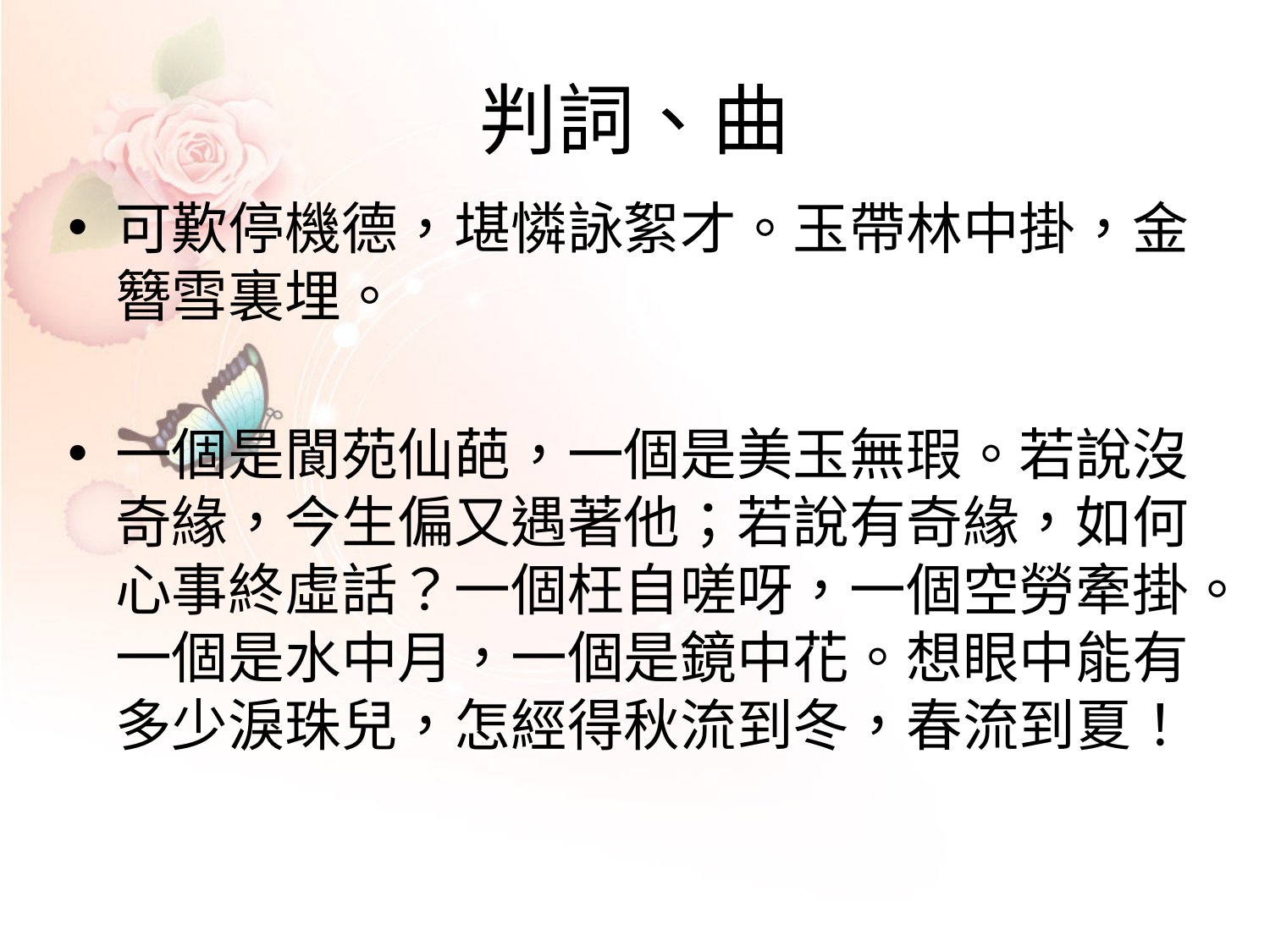

# 判詞、曲
可歎停機德，堪憐詠絮才。玉帶林中掛，金簪雪裏埋。

一個是閬苑仙葩，一個是美玉無瑕。若說沒奇緣，今生偏又遇著他；若說有奇緣，如何心事終虛話？一個枉自嗟呀，一個空勞牽掛。一個是水中月，一個是鏡中花。想眼中能有多少淚珠兒，怎經得秋流到冬，春流到夏！